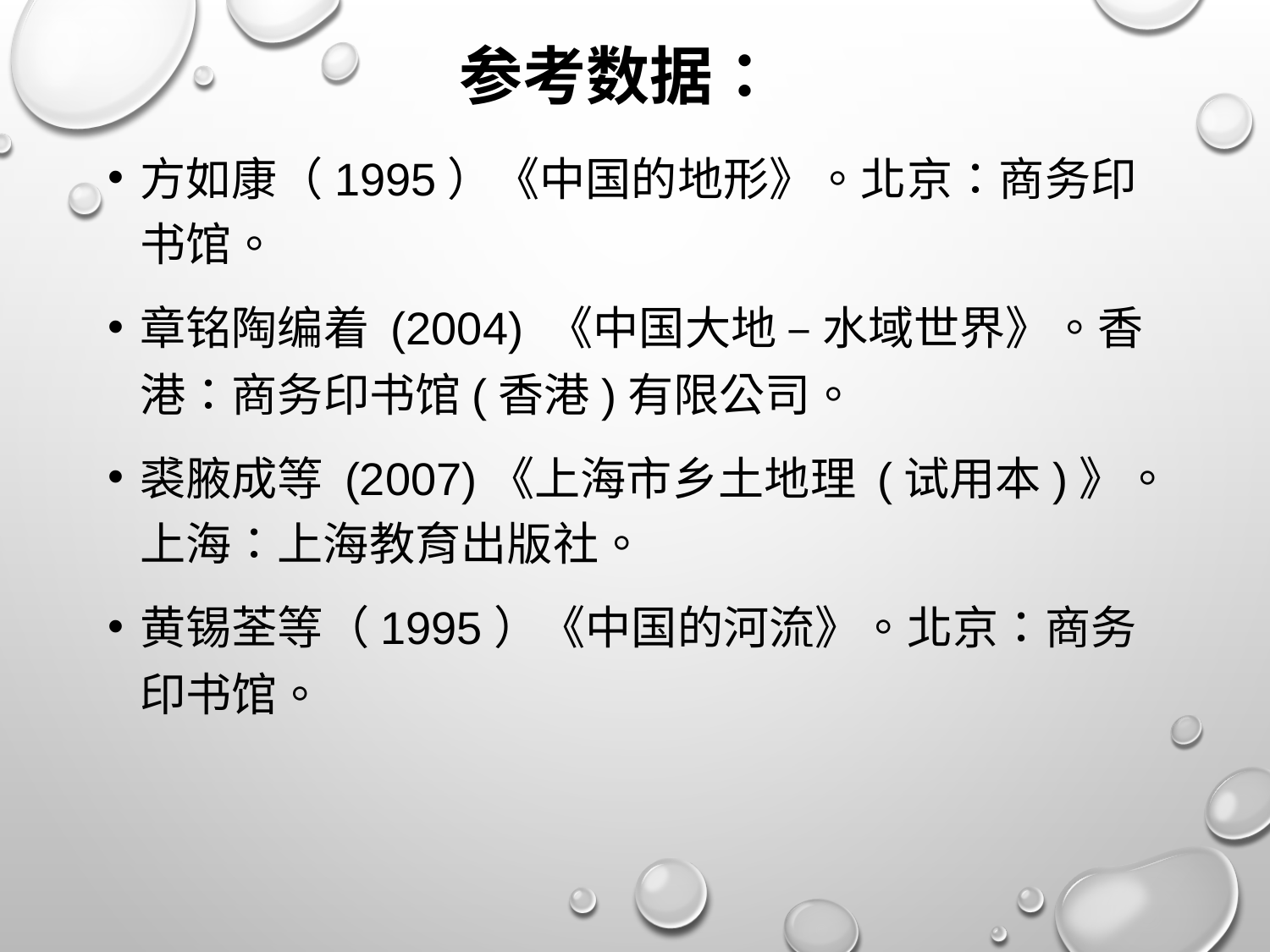

# 参考数据：
方如康（1995）《中国的地形》。北京：商务印书馆。
章铭陶编着 (2004) 《中国大地 – 水域世界》。香港：商务印书馆(香港)有限公司。
裘腋成等 (2007)《上海市乡土地理 (试用本)》。上海：上海教育出版社。
黄锡荃等（1995）《中国的河流》。北京：商务印书馆。